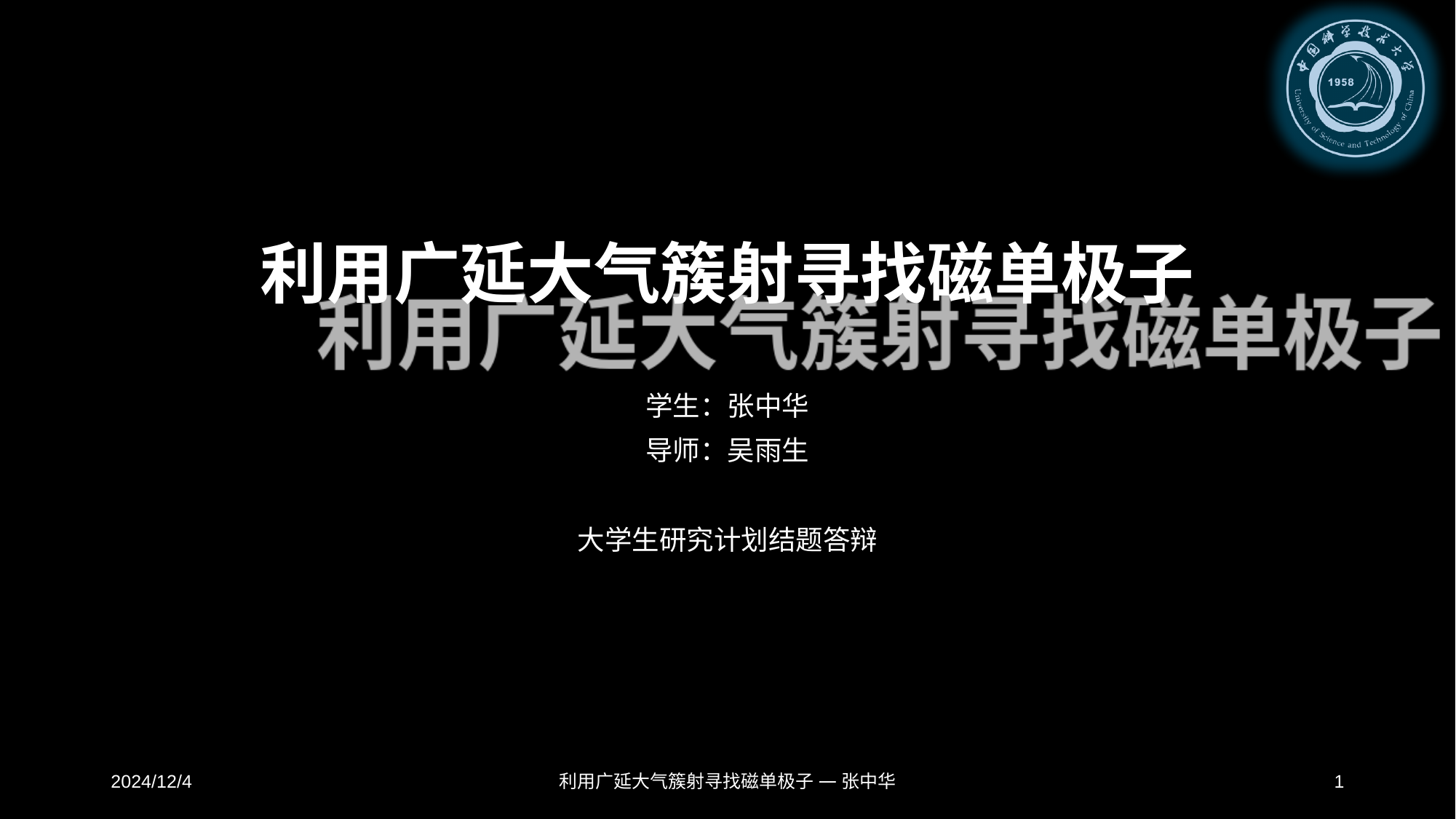

往年时间
利用广延大气簇射寻找磁单极子
学生：张中华
导师：吴雨生

大学生研究计划结题答辩
2024/12/4
利用广延大气簇射寻找磁单极子 — 张中华
1